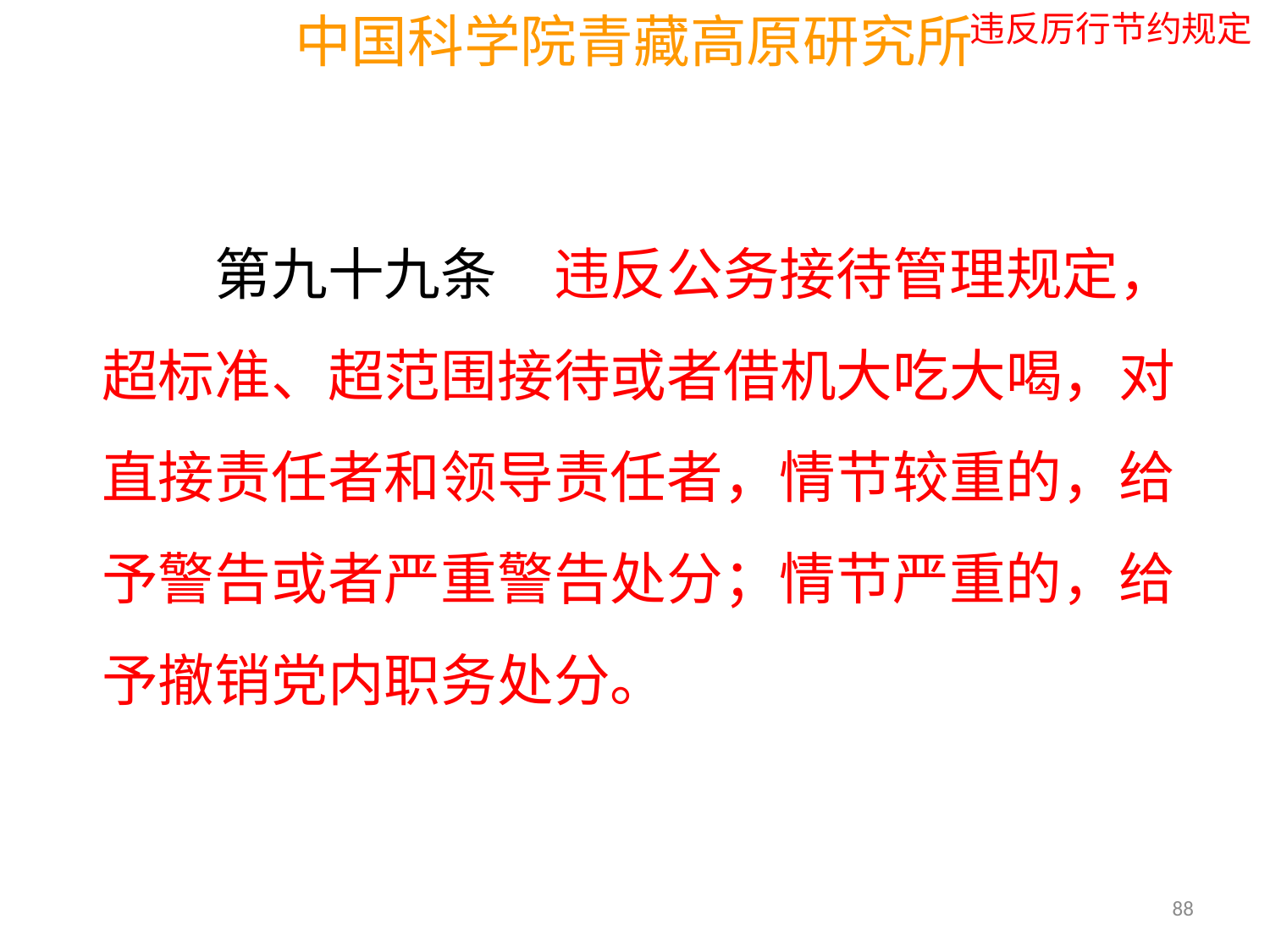

违反厉行节约规定
　　第九十九条　违反公务接待管理规定，超标准、超范围接待或者借机大吃大喝，对直接责任者和领导责任者，情节较重的，给予警告或者严重警告处分；情节严重的，给予撤销党内职务处分。
88